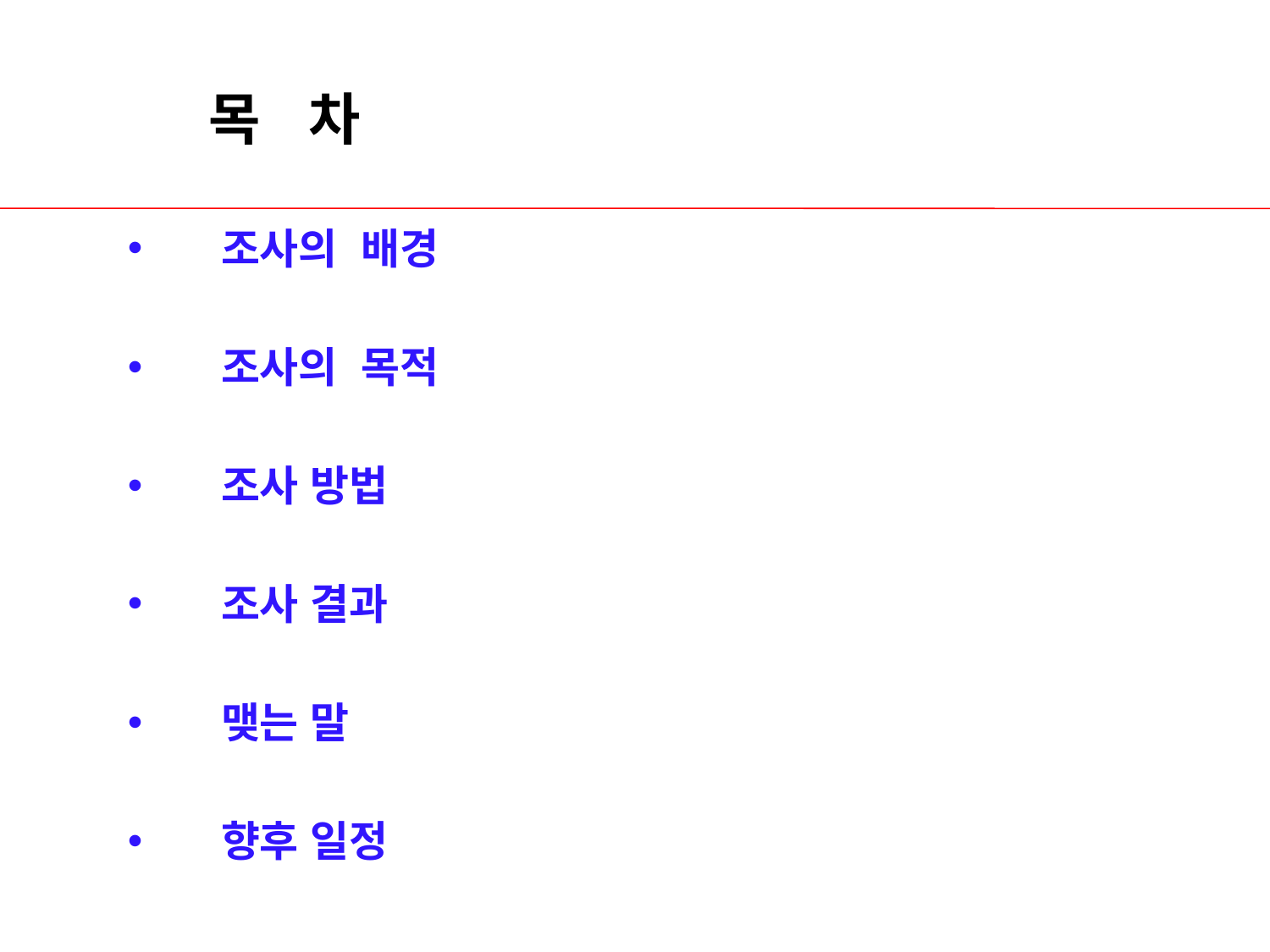

# 목   차
   조사의  배경

   조사의  목적

   조사 방법

   조사 결과

   맺는 말

   향후 일정